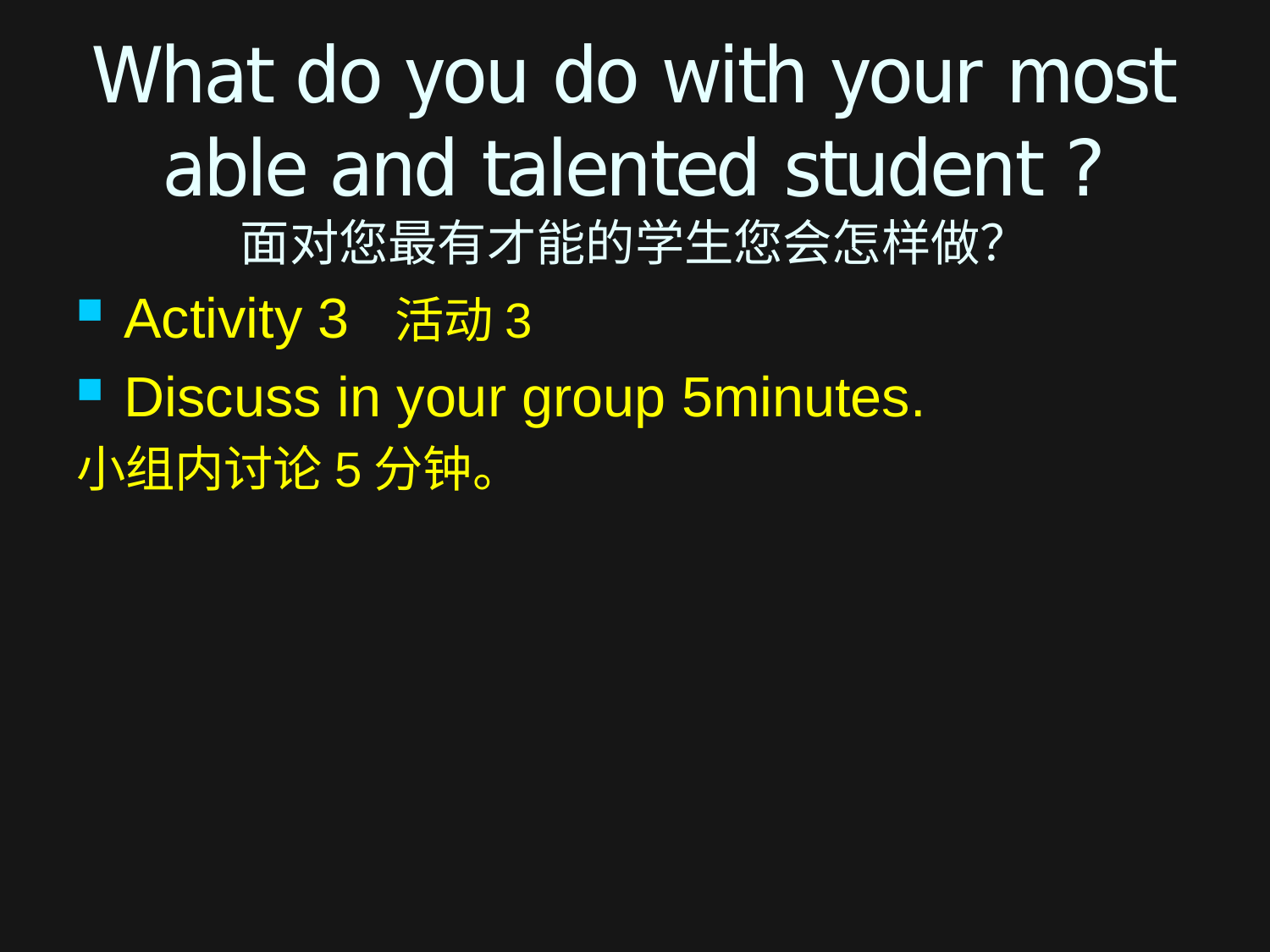

# What do you do with your most able and talented student ? 面对您最有才能的学生您会怎样做？
Activity 3  活动3
Discuss in your group 5minutes.
小组内讨论5分钟。